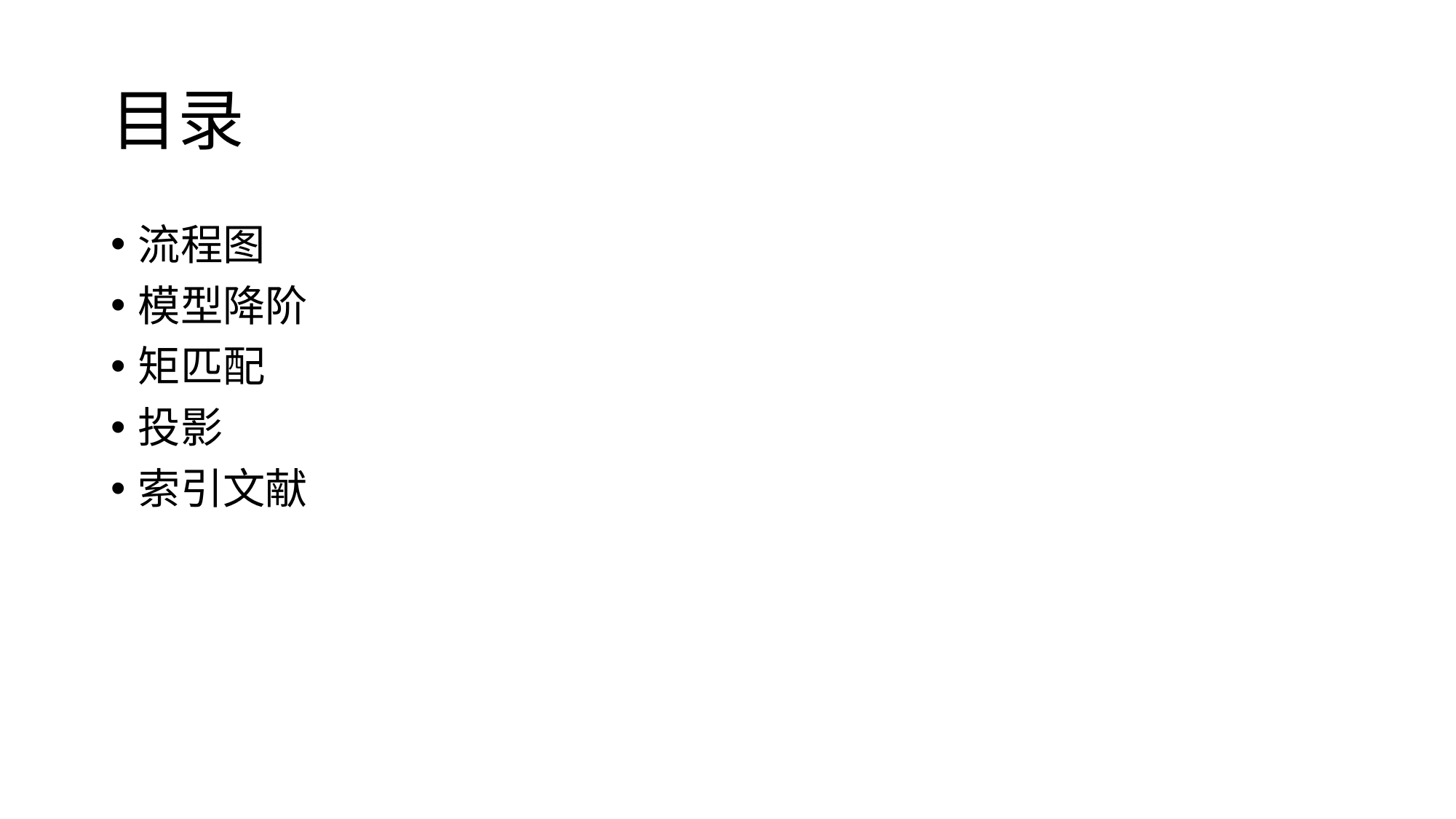

# 目录
流程图
模型降阶
矩匹配
投影
索引文献